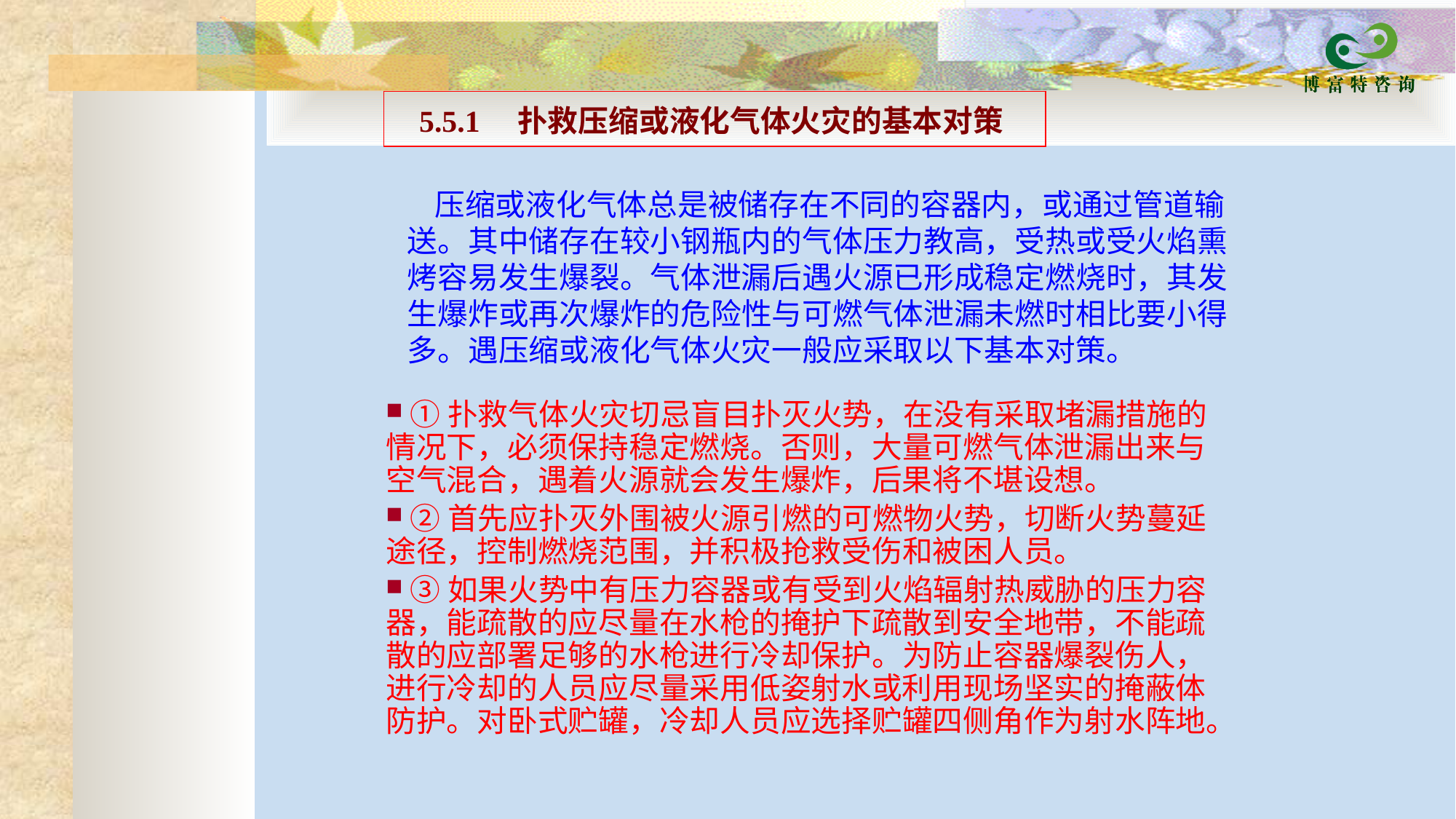

| 5.5.1 扑救压缩或液化气体火灾的基本对策 |
| --- |

   压缩或液化气体总是被储存在不同的容器内，或通过管道输送。其中储存在较小钢瓶内的气体压力教高，受热或受火焰熏烤容易发生爆裂。气体泄漏后遇火源已形成稳定燃烧时，其发生爆炸或再次爆炸的危险性与可燃气体泄漏未燃时相比要小得多。遇压缩或液化气体火灾一般应采取以下基本对策。
 ①扑救气体火灾切忌盲目扑灭火势，在没有采取堵漏措施的情况下，必须保持稳定燃烧。否则，大量可燃气体泄漏出来与空气混合，遇着火源就会发生爆炸，后果将不堪设想。
 ②首先应扑灭外围被火源引燃的可燃物火势，切断火势蔓延途径，控制燃烧范围，并积极抢救受伤和被困人员。
 ③如果火势中有压力容器或有受到火焰辐射热威胁的压力容器，能疏散的应尽量在水枪的掩护下疏散到安全地带，不能疏散的应部署足够的水枪进行冷却保护。为防止容器爆裂伤人，进行冷却的人员应尽量采用低姿射水或利用现场坚实的掩蔽体防护。对卧式贮罐，冷却人员应选择贮罐四侧角作为射水阵地。